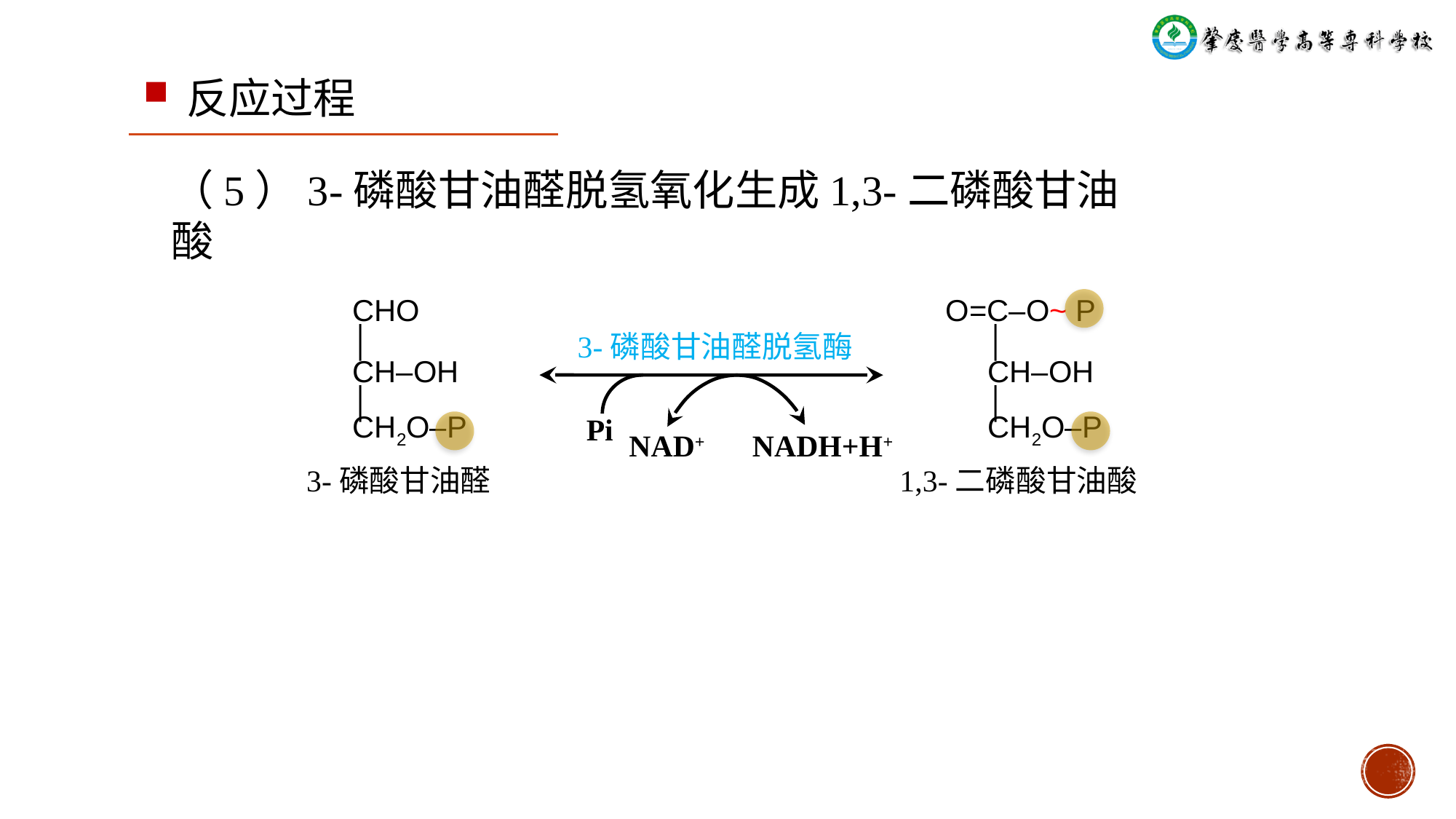

反应过程
（5）3-磷酸甘油醛脱氢氧化生成1,3-二磷酸甘油酸

 CHO
 │
 CH‒OH
 │
 CH2O‒P
 O=C‒O~ P
      │
      CH‒OH
      │
      CH2O‒P
3-磷酸甘油醛脱氢酶

Pi

NAD+
NADH+H+
3-磷酸甘油醛
1,3-二磷酸甘油酸